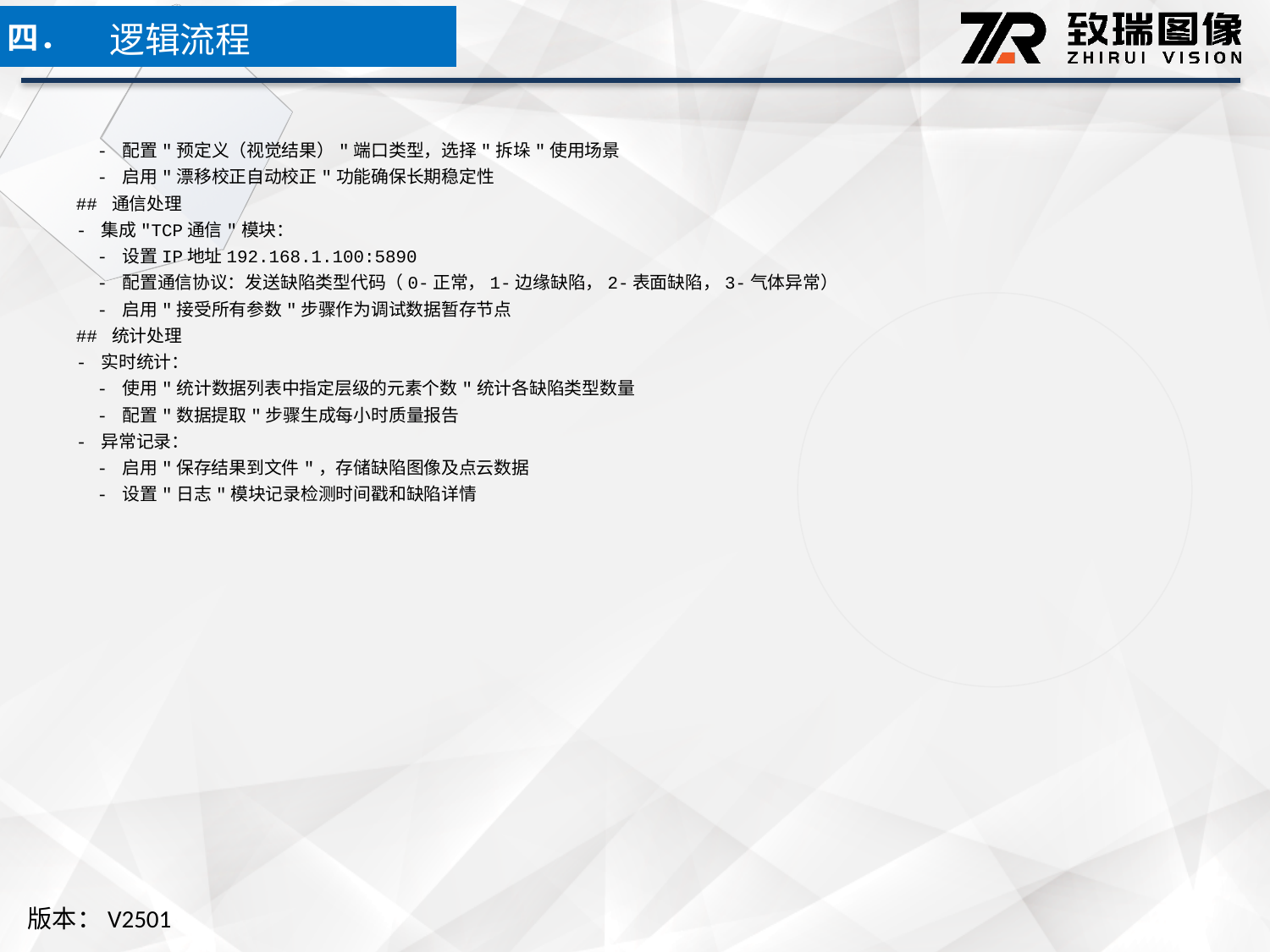

逻辑流程
四．

  - 配置"预定义（视觉结果）"端口类型，选择"拆垛"使用场景
  - 启用"漂移校正自动校正"功能确保长期稳定性
## 通信处理
- 集成"TCP通信"模块：
  - 设置IP地址192.168.1.100:5890
  - 配置通信协议：发送缺陷类型代码（0-正常，1-边缘缺陷，2-表面缺陷，3-气体异常）
  - 启用"接受所有参数"步骤作为调试数据暂存节点
## 统计处理
- 实时统计：
  - 使用"统计数据列表中指定层级的元素个数"统计各缺陷类型数量
  - 配置"数据提取"步骤生成每小时质量报告
- 异常记录：
  - 启用"保存结果到文件"，存储缺陷图像及点云数据
  - 设置"日志"模块记录检测时间戳和缺陷详情